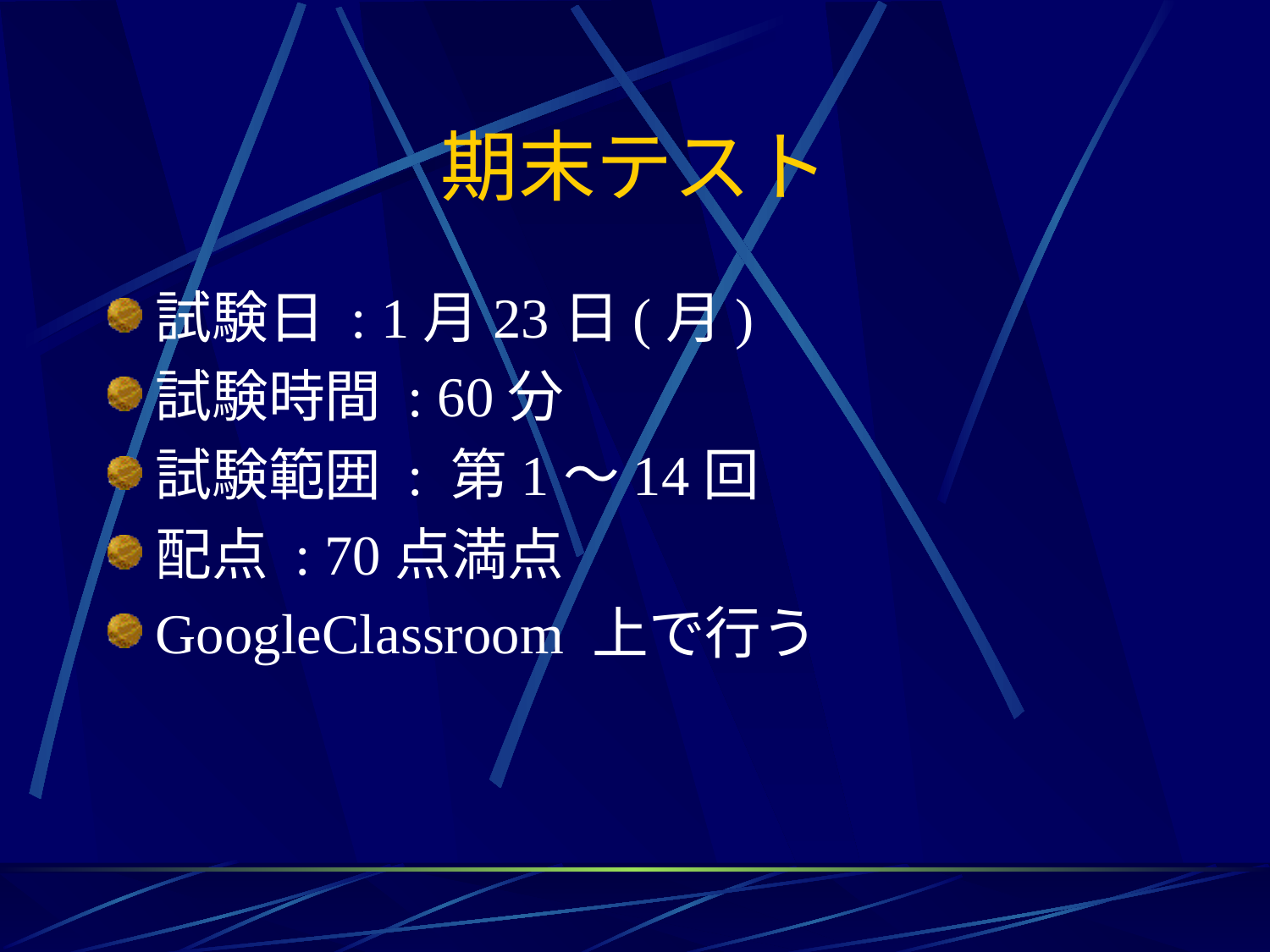

# 期末テスト
試験日 : 1月23日(月)
試験時間 : 60分
試験範囲 : 第1～14回
配点 : 70点満点
GoogleClassroom 上で行う